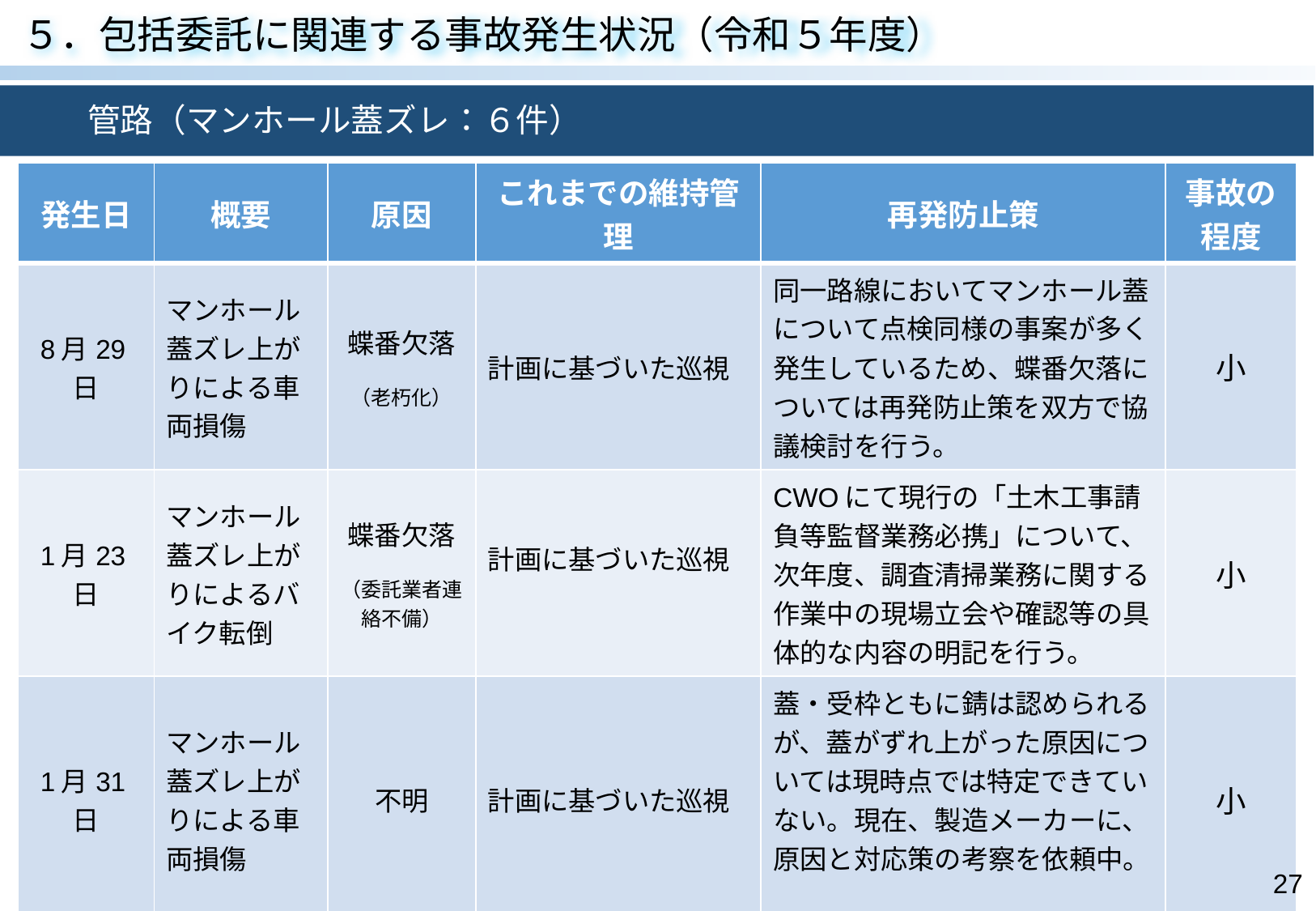

５．包括委託に関連する事故発生状況（令和５年度）
　　管路（マンホール蓋ズレ：６件）
| 発生日 | 概要 | 原因 | これまでの維持管理 | 再発防止策 | 事故の程度 |
| --- | --- | --- | --- | --- | --- |
| 8月29日 | マンホール蓋ズレ上がりによる車両損傷 | 蝶番欠落 （老朽化） | 計画に基づいた巡視 | 同一路線においてマンホール蓋について点検同様の事案が多く発生しているため、蝶番欠落については再発防止策を双方で協議検討を行う。 | 小 |
| 1月23日 | マンホール蓋ズレ上がりによるバイク転倒 | 蝶番欠落 （委託業者連絡不備） | 計画に基づいた巡視 | CWOにて現行の「土木工事請負等監督業務必携」について、次年度、調査清掃業務に関する作業中の現場立会や確認等の具体的な内容の明記を行う。 | 小 |
| 1月31日 | マンホール蓋ズレ上がりによる車両損傷 | 不明 | 計画に基づいた巡視 | 蓋・受枠ともに錆は認められるが、蓋がずれ上がった原因については現時点では特定できていない。現在、製造メーカーに、原因と対応策の考察を依頼中。 | 小 |
27